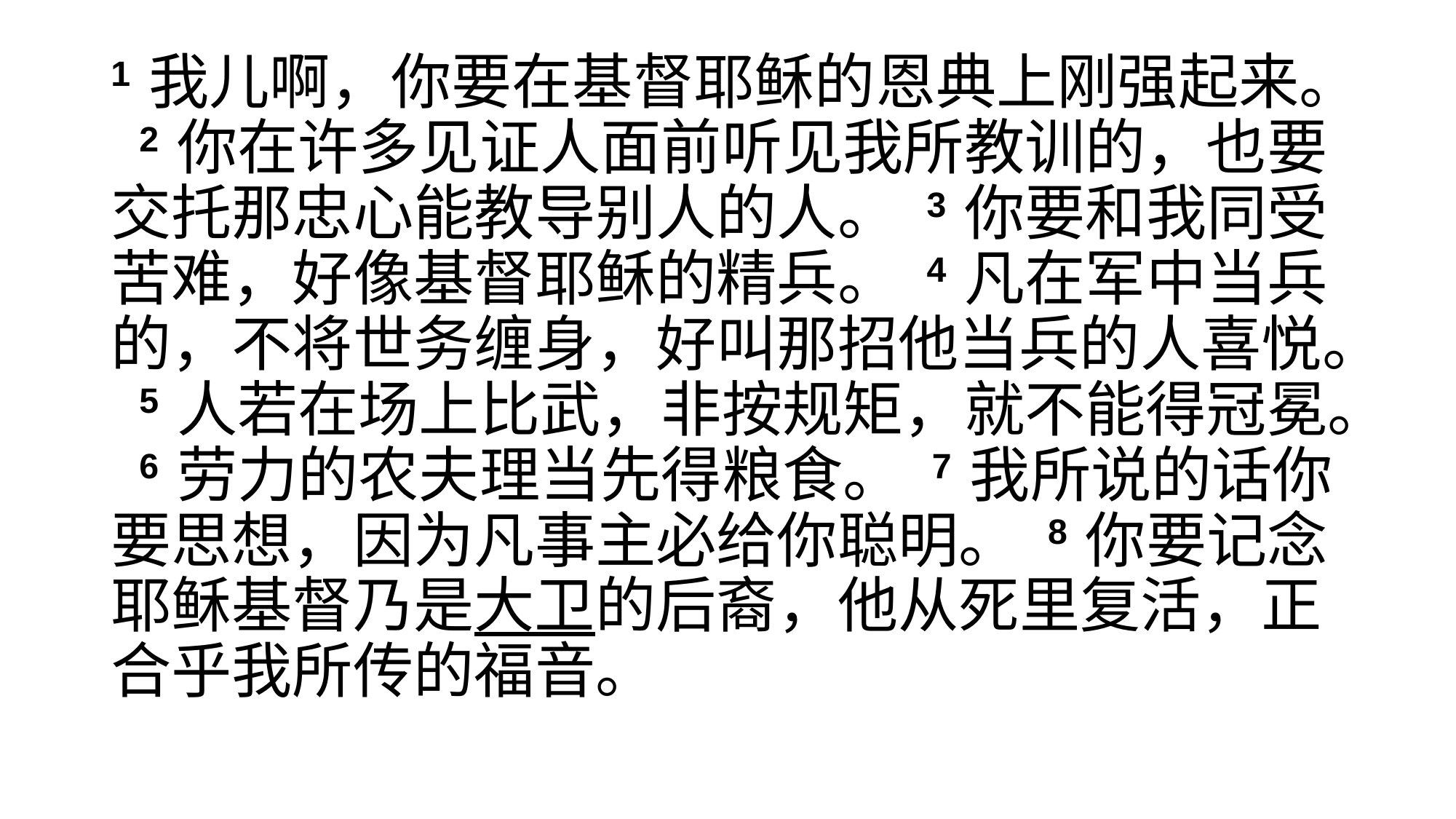

1 我儿啊，你要在基督耶稣的恩典上刚强起来。 2 你在许多见证人面前听见我所教训的，也要交托那忠心能教导别人的人。 3 你要和我同受苦难，好像基督耶稣的精兵。 4 凡在军中当兵的，不将世务缠身，好叫那招他当兵的人喜悦。 5 人若在场上比武，非按规矩，就不能得冠冕。 6 劳力的农夫理当先得粮食。 7 我所说的话你要思想，因为凡事主必给你聪明。 8 你要记念耶稣基督乃是大卫的后裔，他从死里复活，正合乎我所传的福音。